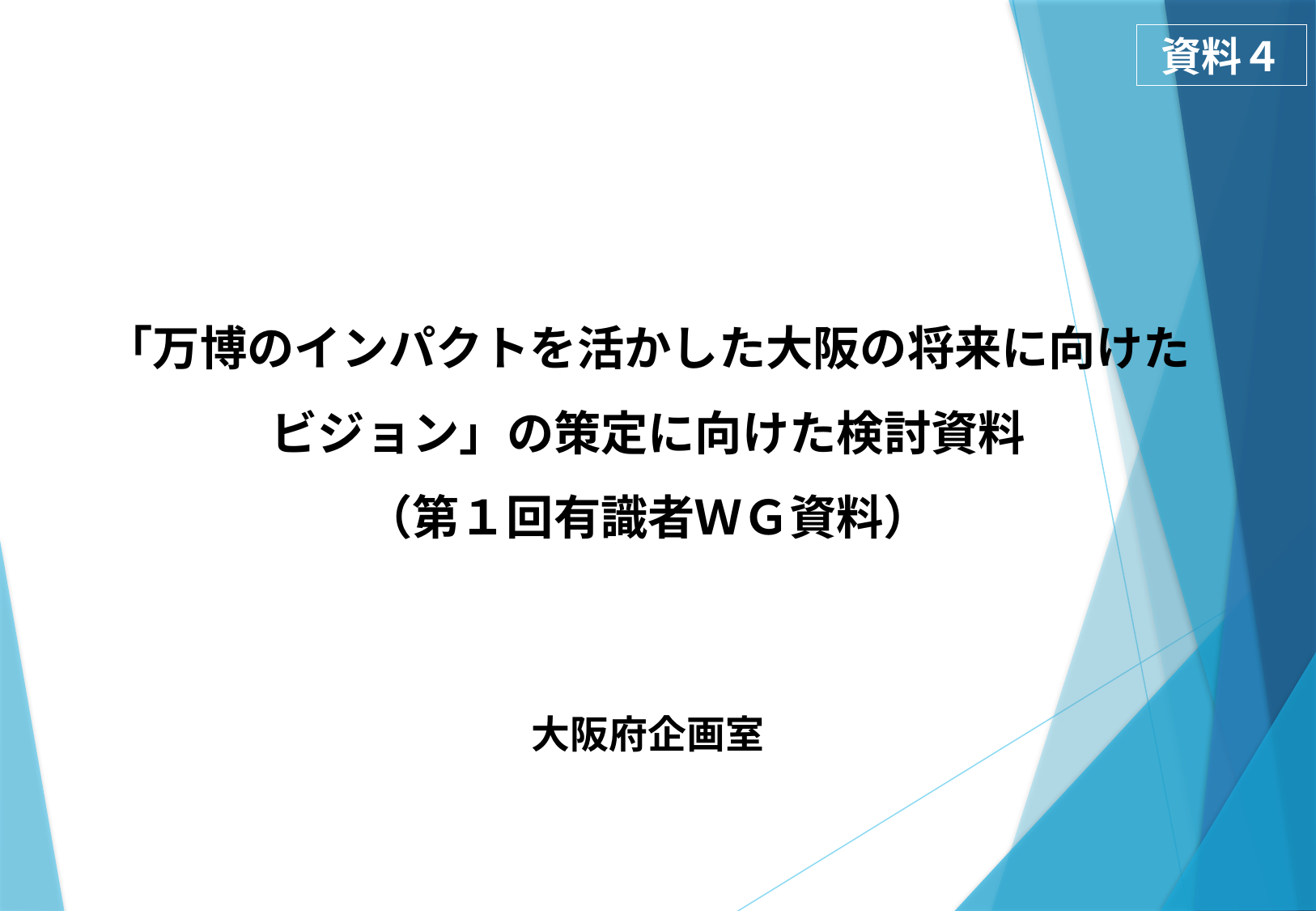

資料４
「万博のインパクトを活かした大阪の将来に向けたビジョン」の策定に向けた検討資料
（第１回有識者ＷＧ資料）
大阪府企画室